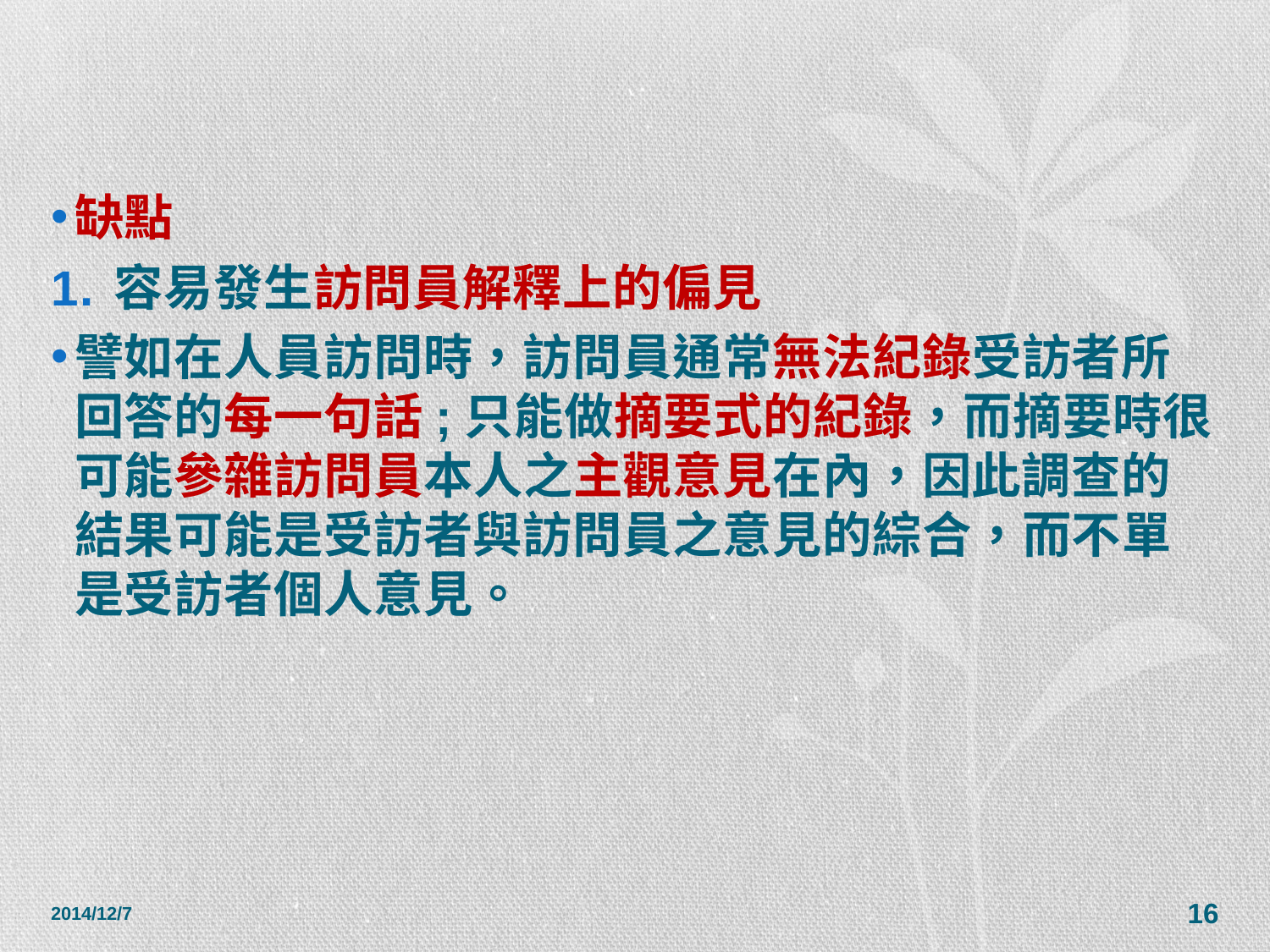

#
缺點
容易發生訪問員解釋上的偏見
譬如在人員訪問時，訪問員通常無法紀錄受訪者所回答的每一句話;只能做摘要式的紀錄，而摘要時很可能參雜訪問員本人之主觀意見在內，因此調查的結果可能是受訪者與訪問員之意見的綜合，而不單是受訪者個人意見。

2014/12/7
16